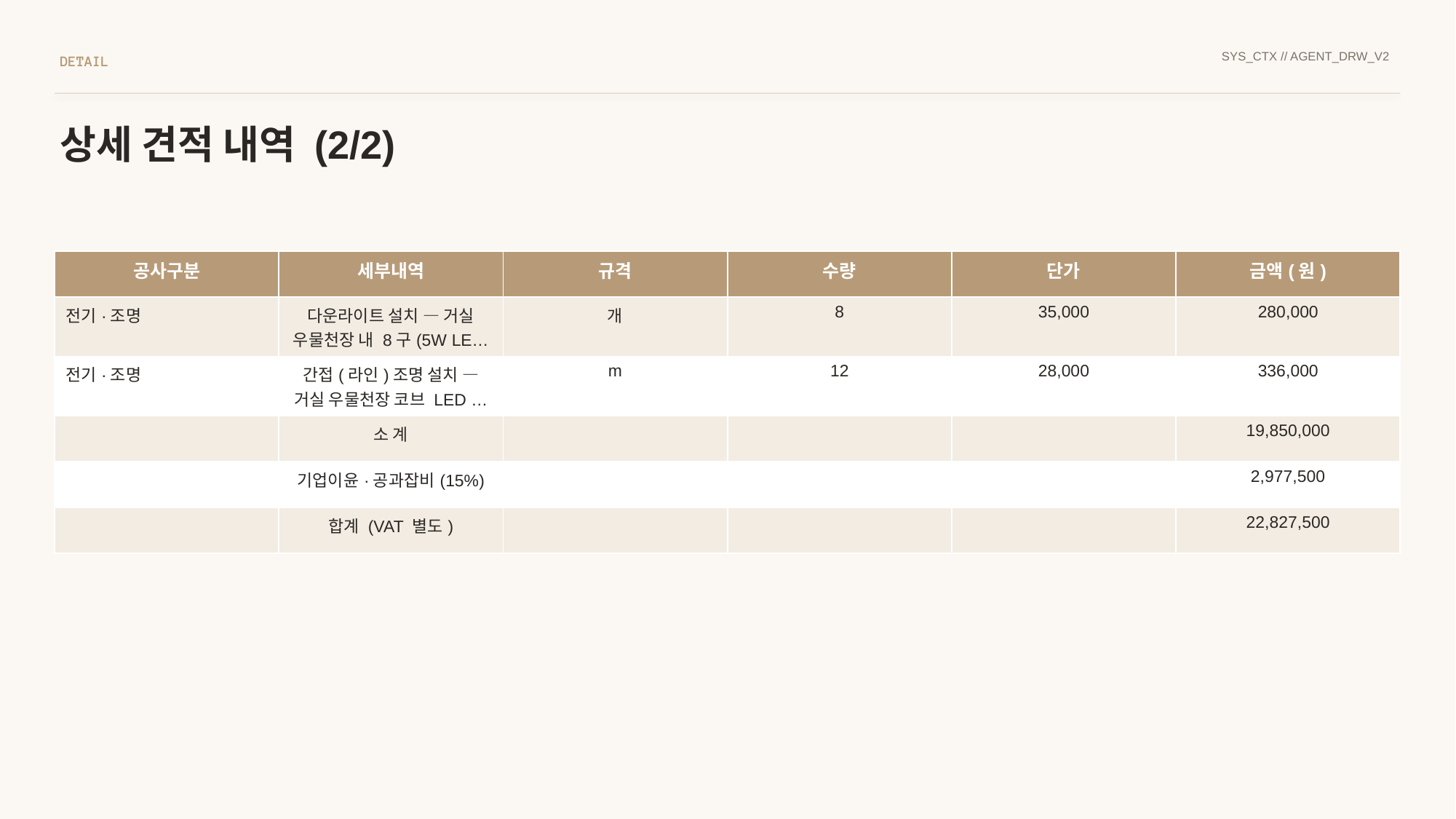

SYS_CTX // AGENT_DRW_V2
DETAIL

상세 견적 내역 (2/2)
| 공사구분 | 세부내역 | 규격 | 수량 | 단가 | 금액(원) |
| --- | --- | --- | --- | --- | --- |
| 전기·조명 | 다운라이트 설치 — 거실 우물천장 내 8구(5W LE… | 개 | 8 | 35,000 | 280,000 |
| 전기·조명 | 간접(라인)조명 설치 — 거실 우물천장 코브 LED … | m | 12 | 28,000 | 336,000 |
|  | 소 계 |  |  |  | 19,850,000 |
|  | 기업이윤·공과잡비(15%) |  |  |  | 2,977,500 |
|  | 합계 (VAT 별도) |  |  |  | 22,827,500 |